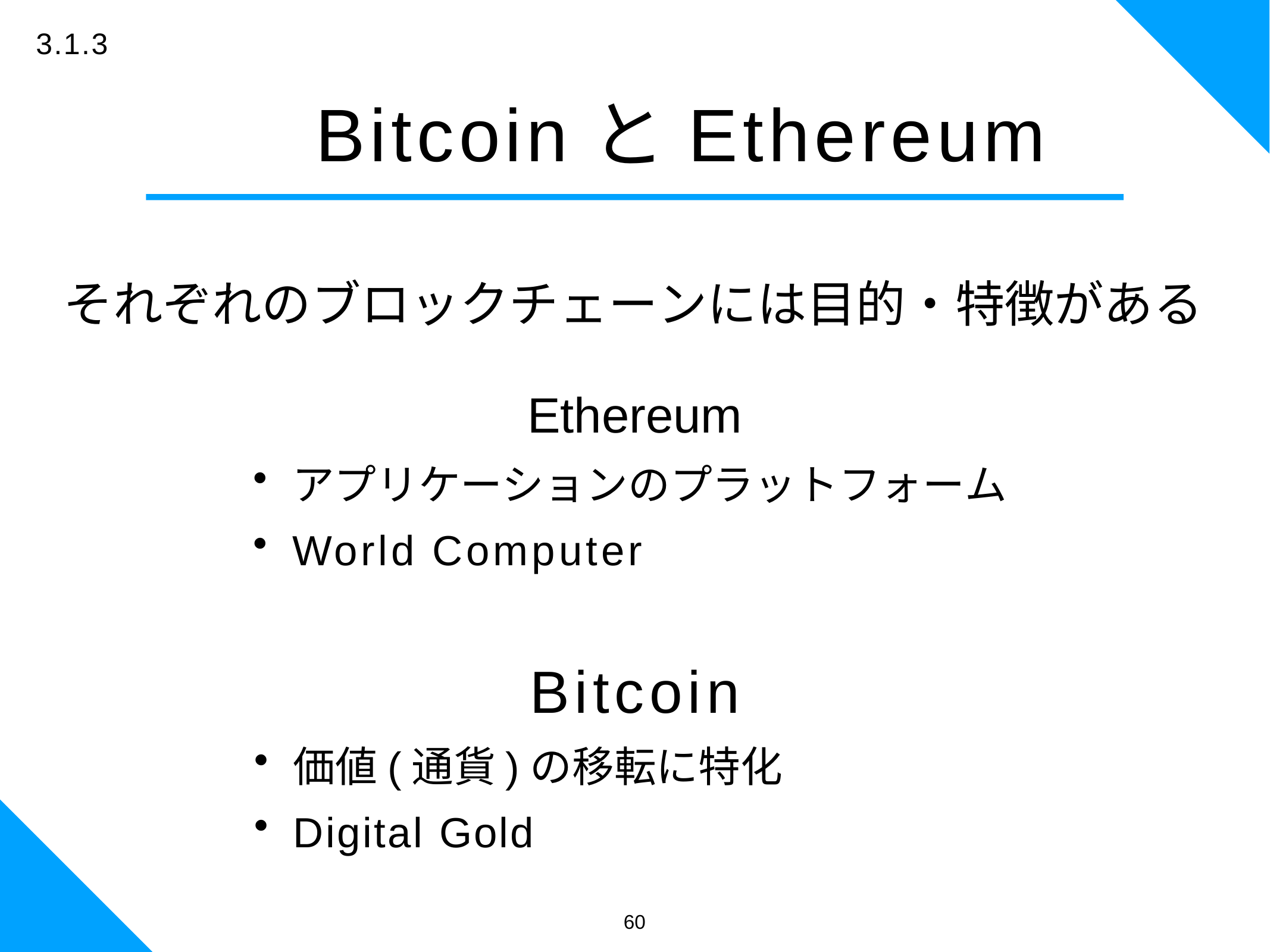

60
3.1.3
# BitcoinとEthereum
それぞれのブロックチェーンには目的・特徴がある
Ethereum
アプリケーションのプラットフォーム
World Computer
Bitcoin
価値(通貨)の移転に特化
Digital Gold